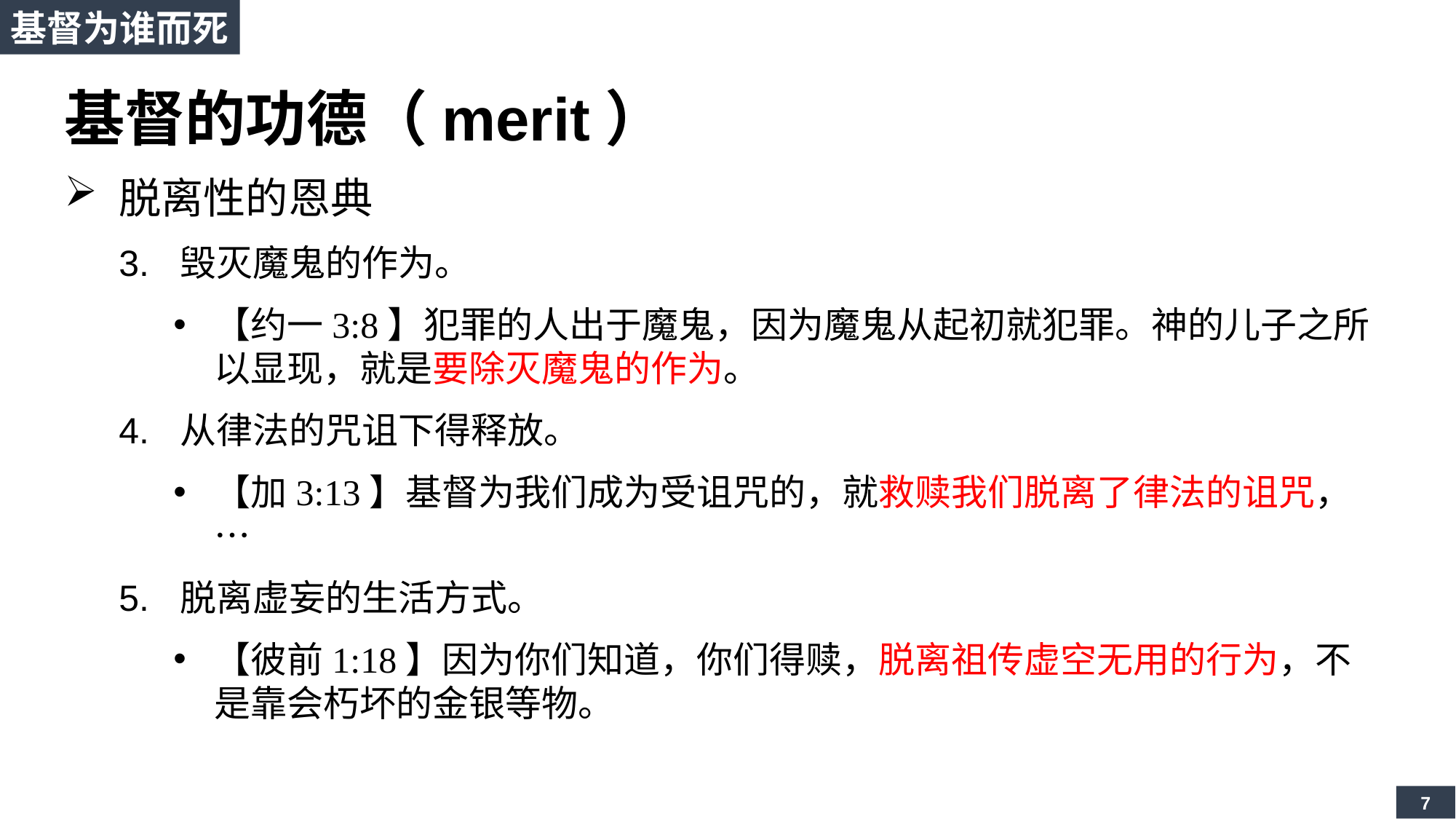

基督为谁而死
基督的功德（merit）
脱离性的恩典
毁灭魔鬼的作为。
【约一3:8】犯罪的人出于魔鬼，因为魔鬼从起初就犯罪。神的儿子之所以显现，就是要除灭魔鬼的作为。
从律法的咒诅下得释放。
【加3:13】基督为我们成为受诅咒的，就救赎我们脱离了律法的诅咒，…
脱离虚妄的生活方式。
【彼前1:18】因为你们知道，你们得赎，脱离祖传虚空无用的行为，不是靠会朽坏的金银等物。

7